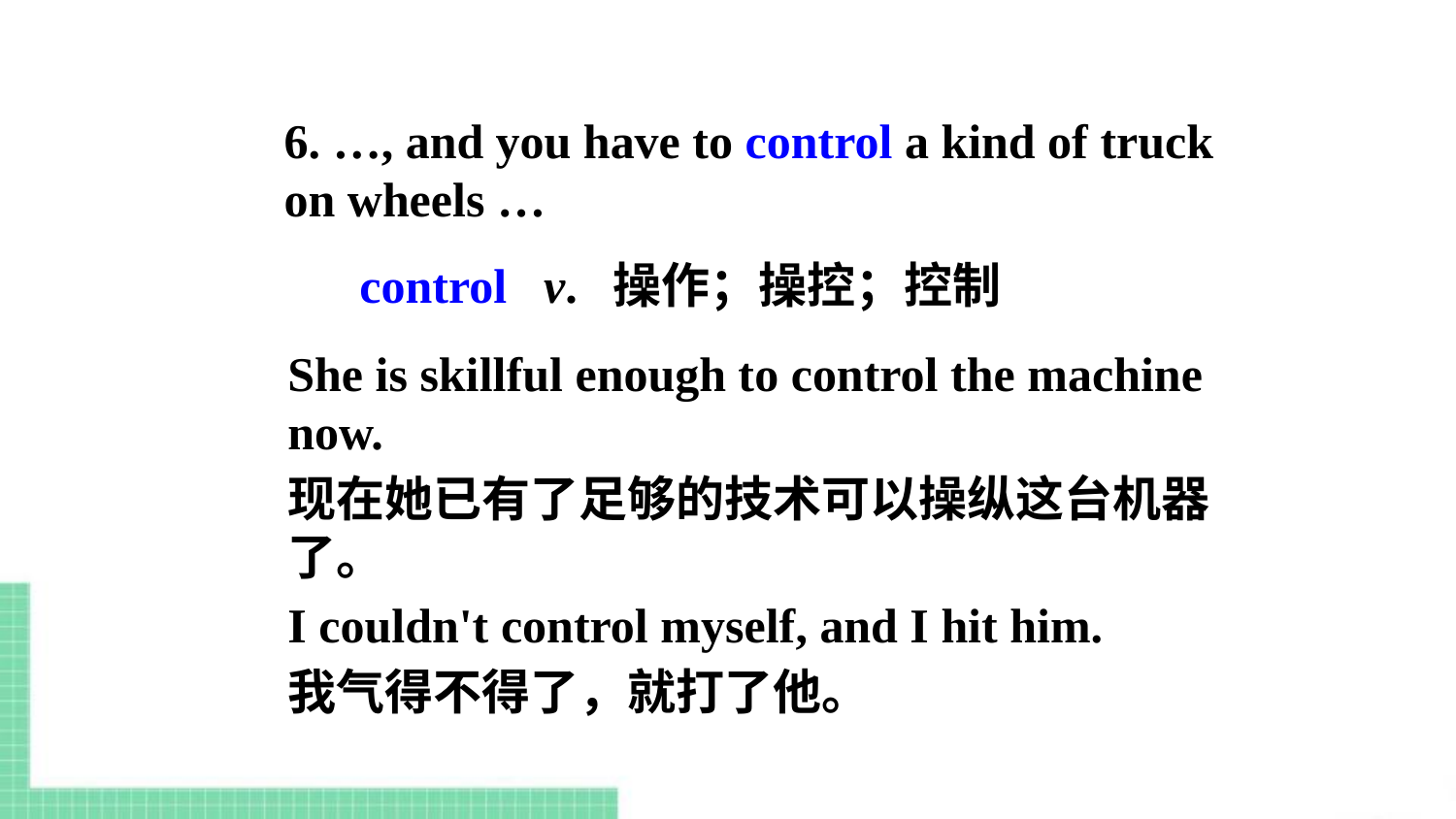

6. …, and you have to control a kind of truck on wheels …
 control   v.  操作；操控；控制
She is skillful enough to control the machine now.
现在她已有了足够的技术可以操纵这台机器了。
I couldn't control myself, and I hit him.
我气得不得了，就打了他。